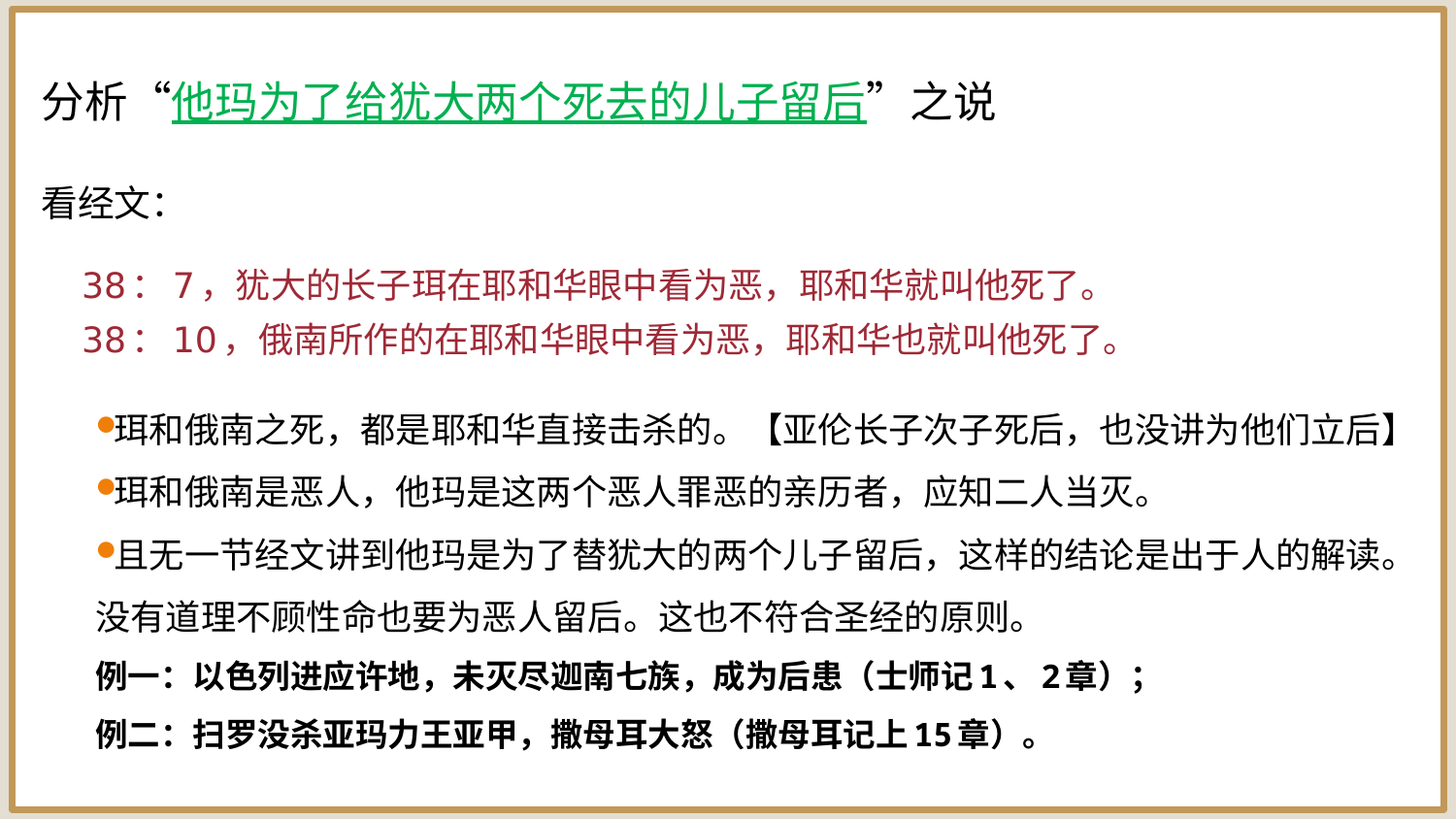

分析“他玛为了给犹大两个死去的儿子留后”之说

看经文：

38：7，犹大的长子珥在耶和华眼中看为恶，耶和华就叫他死了。
38：10，俄南所作的在耶和华眼中看为恶，耶和华也就叫他死了。

珥和俄南之死，都是耶和华直接击杀的。【亚伦长子次子死后，也没讲为他们立后】
珥和俄南是恶人，他玛是这两个恶人罪恶的亲历者，应知二人当灭。
且无一节经文讲到他玛是为了替犹大的两个儿子留后，这样的结论是出于人的解读。
没有道理不顾性命也要为恶人留后。这也不符合圣经的原则。
例一：以色列进应许地，未灭尽迦南七族，成为后患（士师记1、2章）；
例二：扫罗没杀亚玛力王亚甲，撒母耳大怒（撒母耳记上15章）。